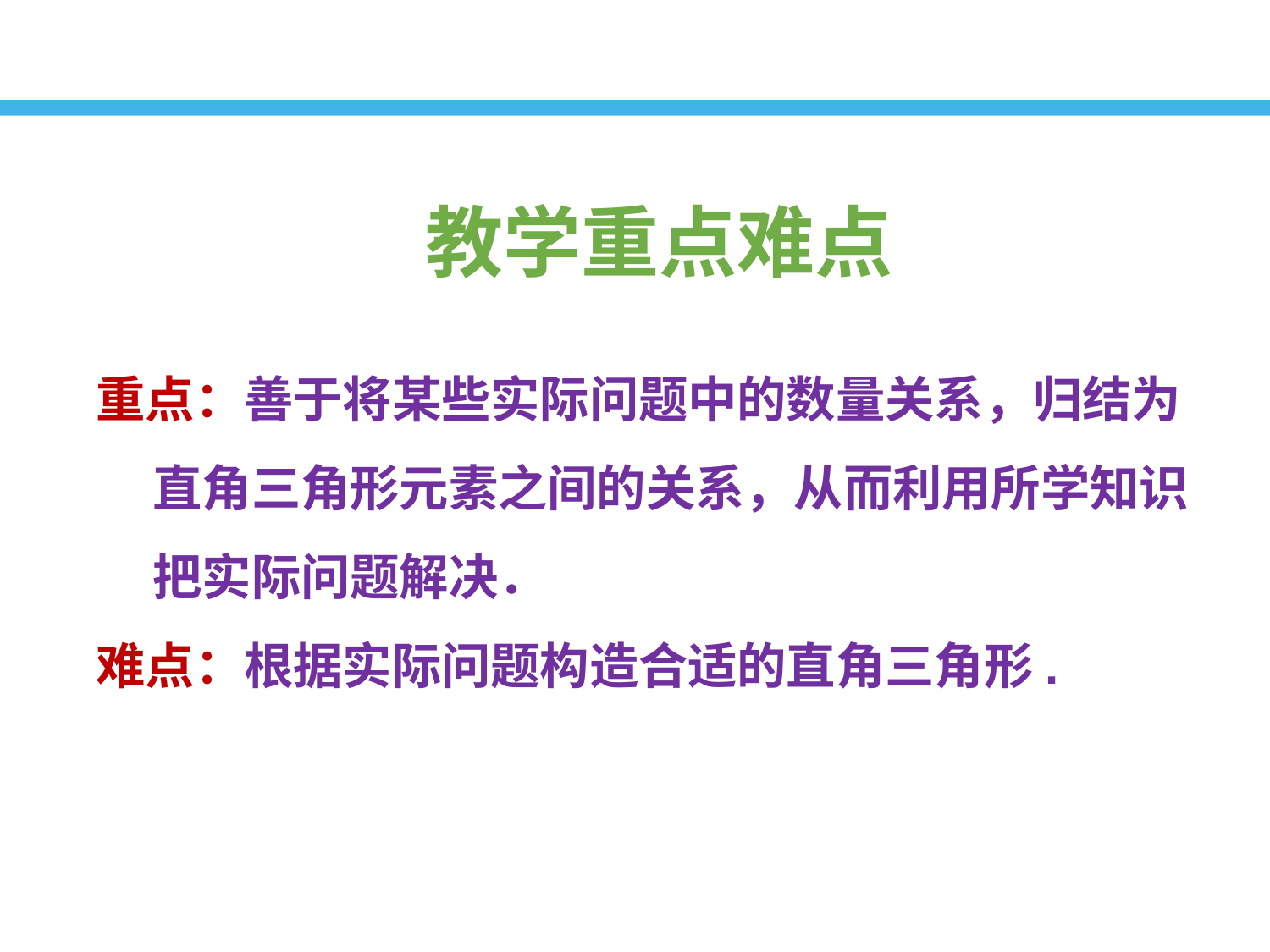

教学重点难点
重点：善于将某些实际问题中的数量关系，归结为直角三角形元素之间的关系，从而利用所学知识把实际问题解决．
难点：根据实际问题构造合适的直角三角形.